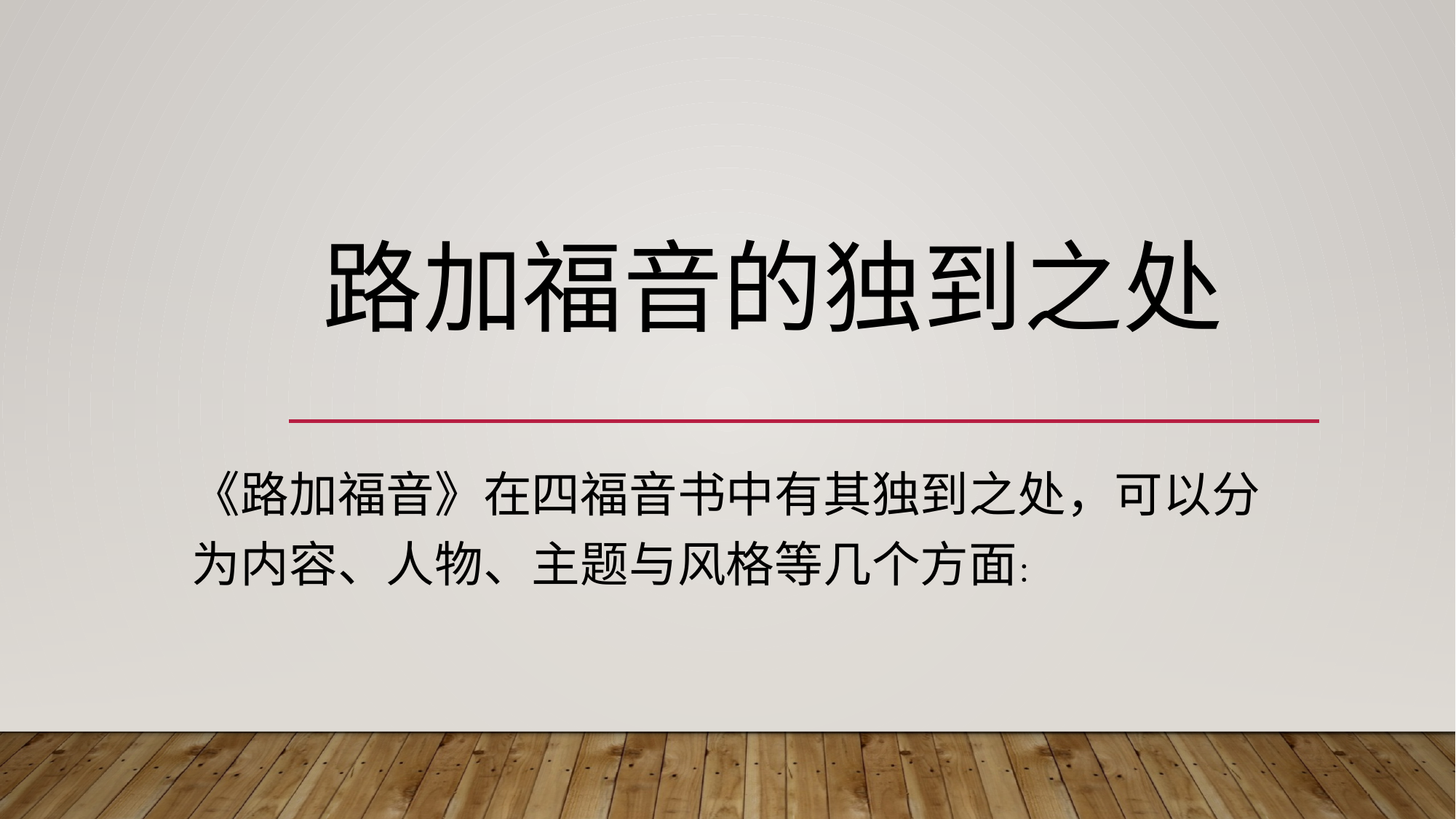

# 路加福音的独到之处
《路加福音》在四福音书中有其独到之处，可以分为内容、人物、主题与风格等几个方面：